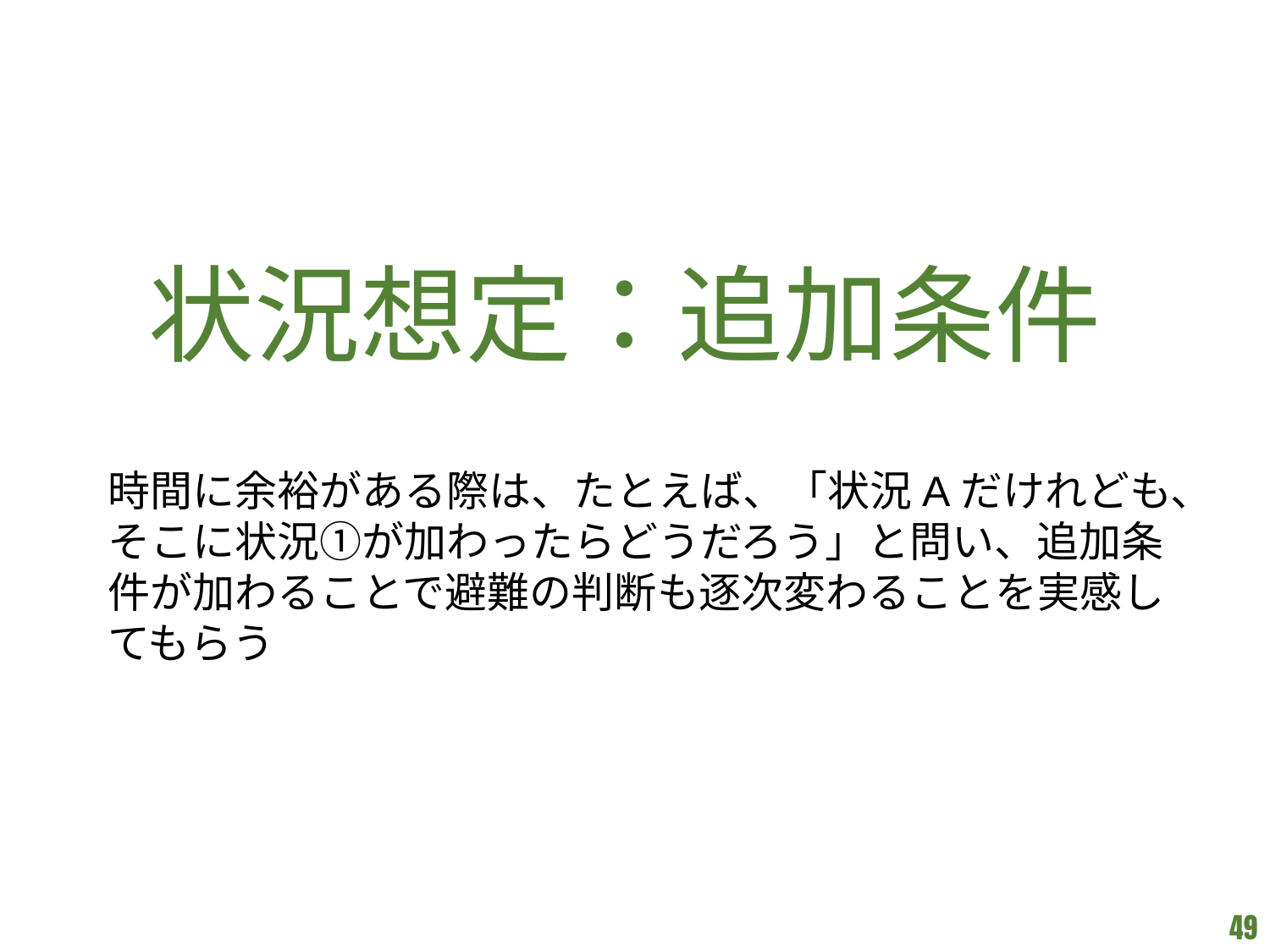

状況想定：追加条件
時間に余裕がある際は、たとえば、「状況Aだけれども、そこに状況①が加わったらどうだろう」と問い、追加条件が加わることで避難の判断も逐次変わることを実感してもらう
49